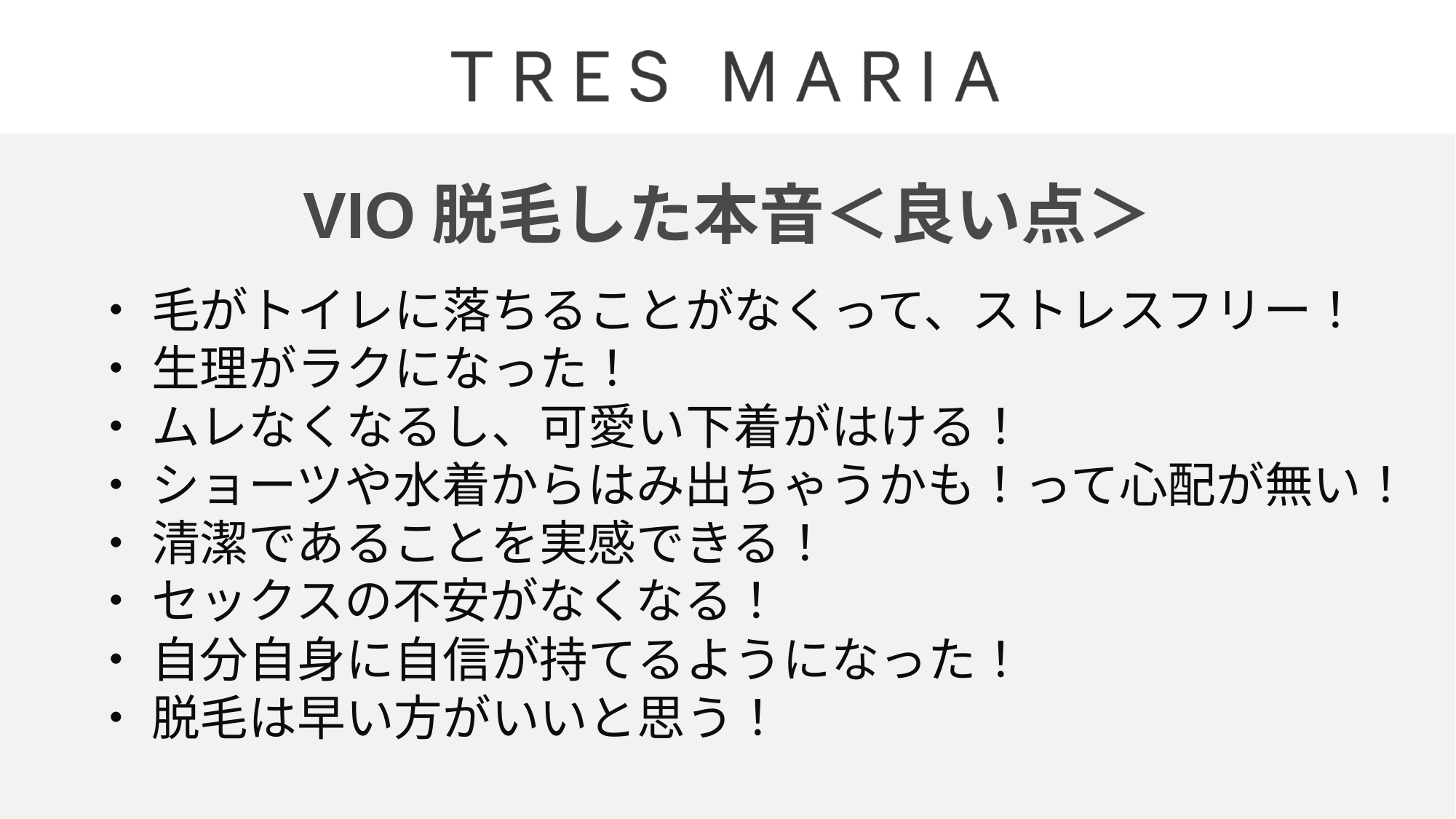

VIO脱毛した本音＜良い点＞
・ 毛がトイレに落ちることがなくって、ストレスフリー！
・ 生理がラクになった！
・ ムレなくなるし、可愛い下着がはける！
・ ショーツや水着からはみ出ちゃうかも！って心配が無い！
・ 清潔であることを実感できる！
・ セックスの不安がなくなる！
・ 自分自身に自信が持てるようになった！
・ 脱毛は早い方がいいと思う！